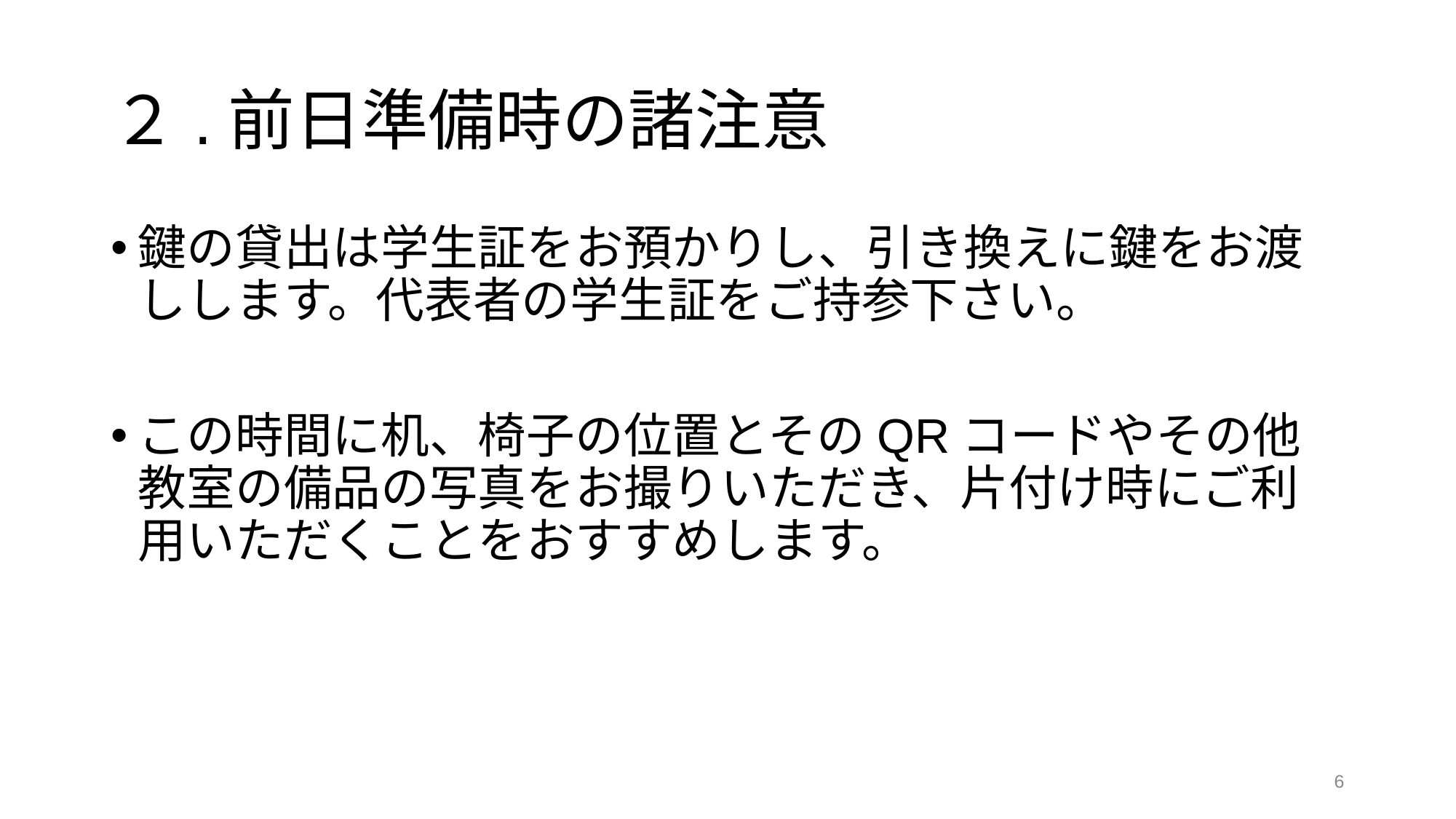

# ２.前日準備時の諸注意
鍵の貸出は学生証をお預かりし、引き換えに鍵をお渡しします。代表者の学生証をご持参下さい。

この時間に机、椅子の位置とそのQRコードやその他教室の備品の写真をお撮りいただき、片付け時にご利用いただくことをおすすめします。

6